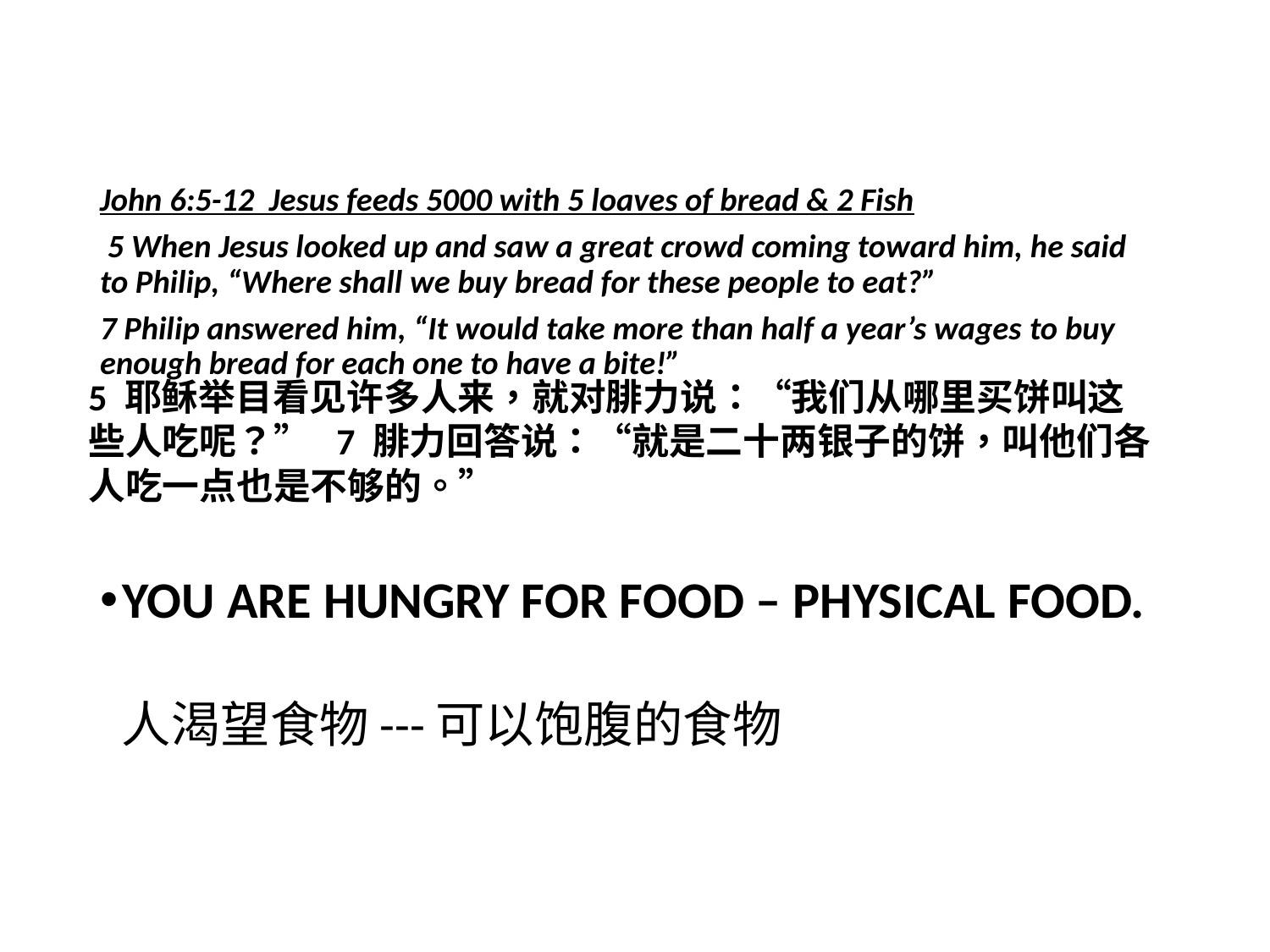

John 6:5-12  Jesus feeds 5000 with 5 loaves of bread & 2 Fish
 5 When Jesus looked up and saw a great crowd coming toward him, he said to Philip, “Where shall we buy bread for these people to eat?”
7 Philip answered him, “It would take more than half a year’s wages to buy enough bread for each one to have a bite!”

YOU ARE HUNGRY FOR FOOD – PHYSICAL FOOD.

5 耶稣举目看见许多人来，就对腓力说：“我们从哪里买饼叫这些人吃呢？”  7 腓力回答说：“就是二十两银子的饼，叫他们各人吃一点也是不够的。”

# 人渴望食物---可以饱腹的食物